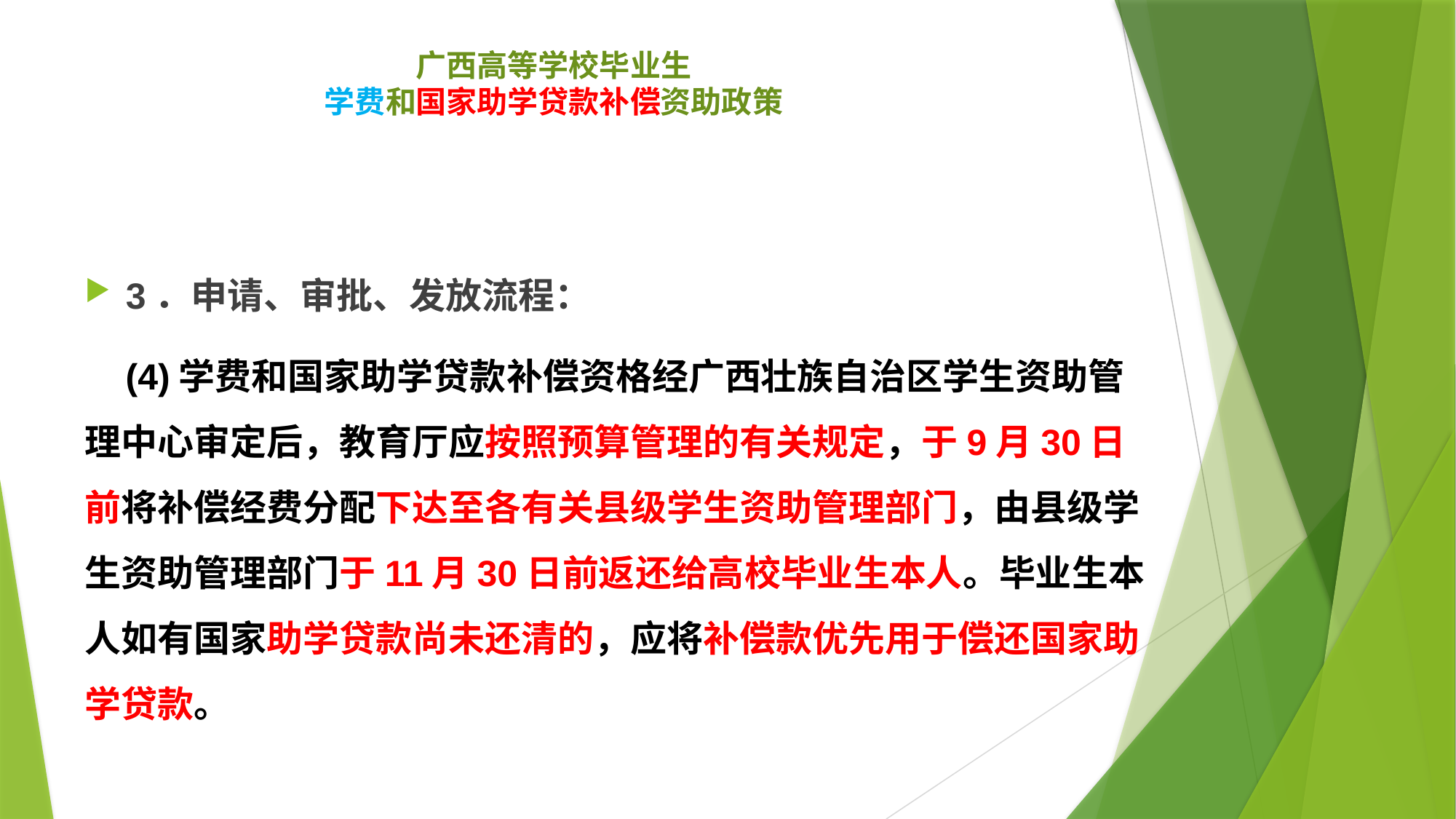

# 广西高等学校毕业生 学费和国家助学贷款补偿资助政策
3．申请、审批、发放流程：
    (4)学费和国家助学贷款补偿资格经广西壮族自治区学生资助管理中心审定后，教育厅应按照预算管理的有关规定，于9月30日前将补偿经费分配下达至各有关县级学生资助管理部门，由县级学生资助管理部门于11月30日前返还给高校毕业生本人。毕业生本人如有国家助学贷款尚未还清的，应将补偿款优先用于偿还国家助学贷款。